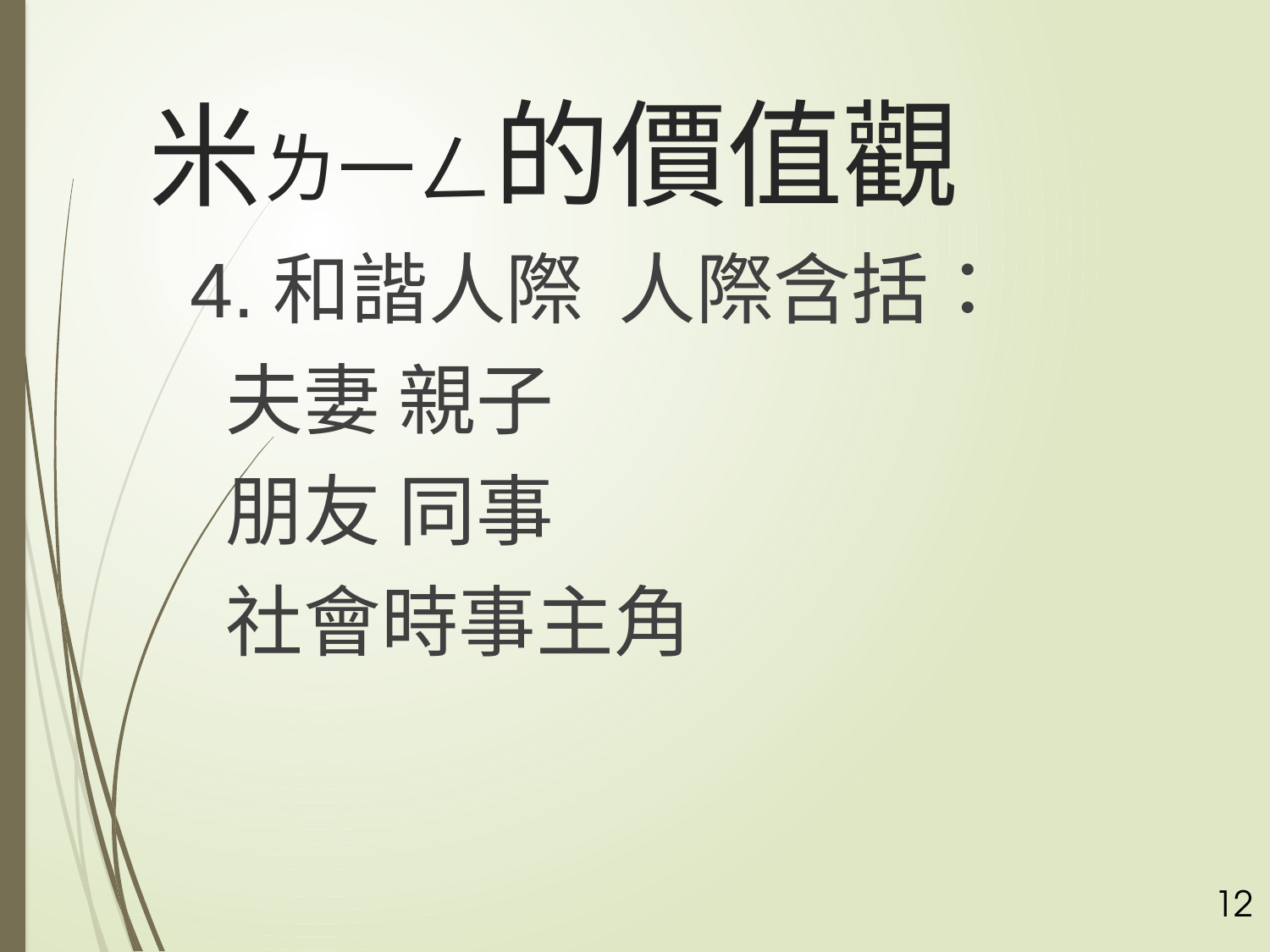

# 米ㄌ一ㄥ的價值觀
4.和諧人際  人際含括：
 夫妻 親子
 朋友 同事
 社會時事主角

12